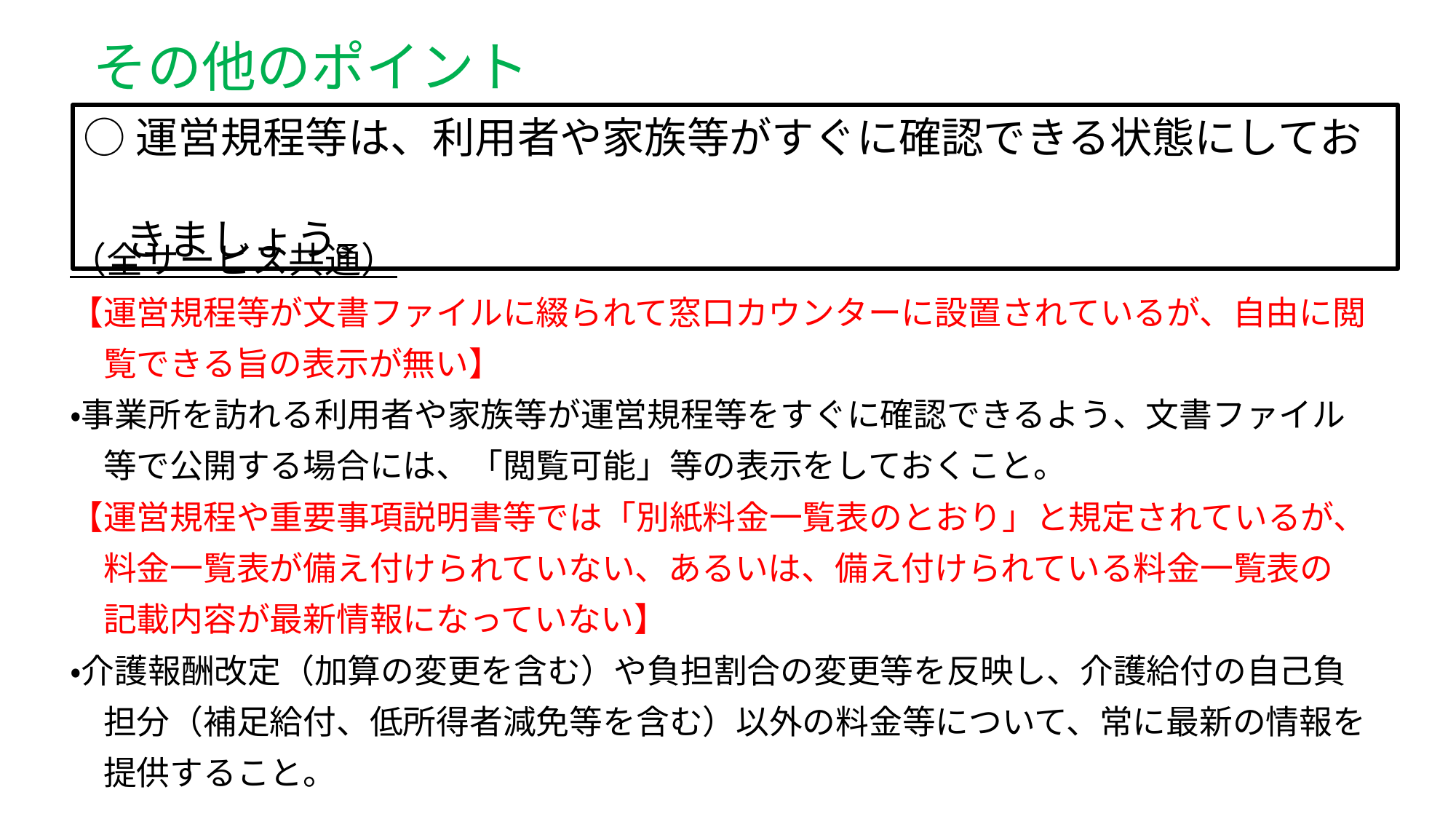

# その他のポイント
○運営規程等は、利用者や家族等がすぐに確認できる状態にしてお
　きましょう。
（全サービス共通）
【運営規程等が文書ファイルに綴られて窓口カウンターに設置されているが、自由に閲
　覧できる旨の表示が無い】
・事業所を訪れる利用者や家族等が運営規程等をすぐに確認できるよう、文書ファイル
　等で公開する場合には、「閲覧可能」等の表示をしておくこと。
【運営規程や重要事項説明書等では「別紙料金一覧表のとおり」と規定されているが、
　料金一覧表が備え付けられていない、あるいは、備え付けられている料金一覧表の
　記載内容が最新情報になっていない】
・介護報酬改定（加算の変更を含む）や負担割合の変更等を反映し、介護給付の自己負
　担分（補足給付、低所得者減免等を含む）以外の料金等について、常に最新の情報を
　提供すること。